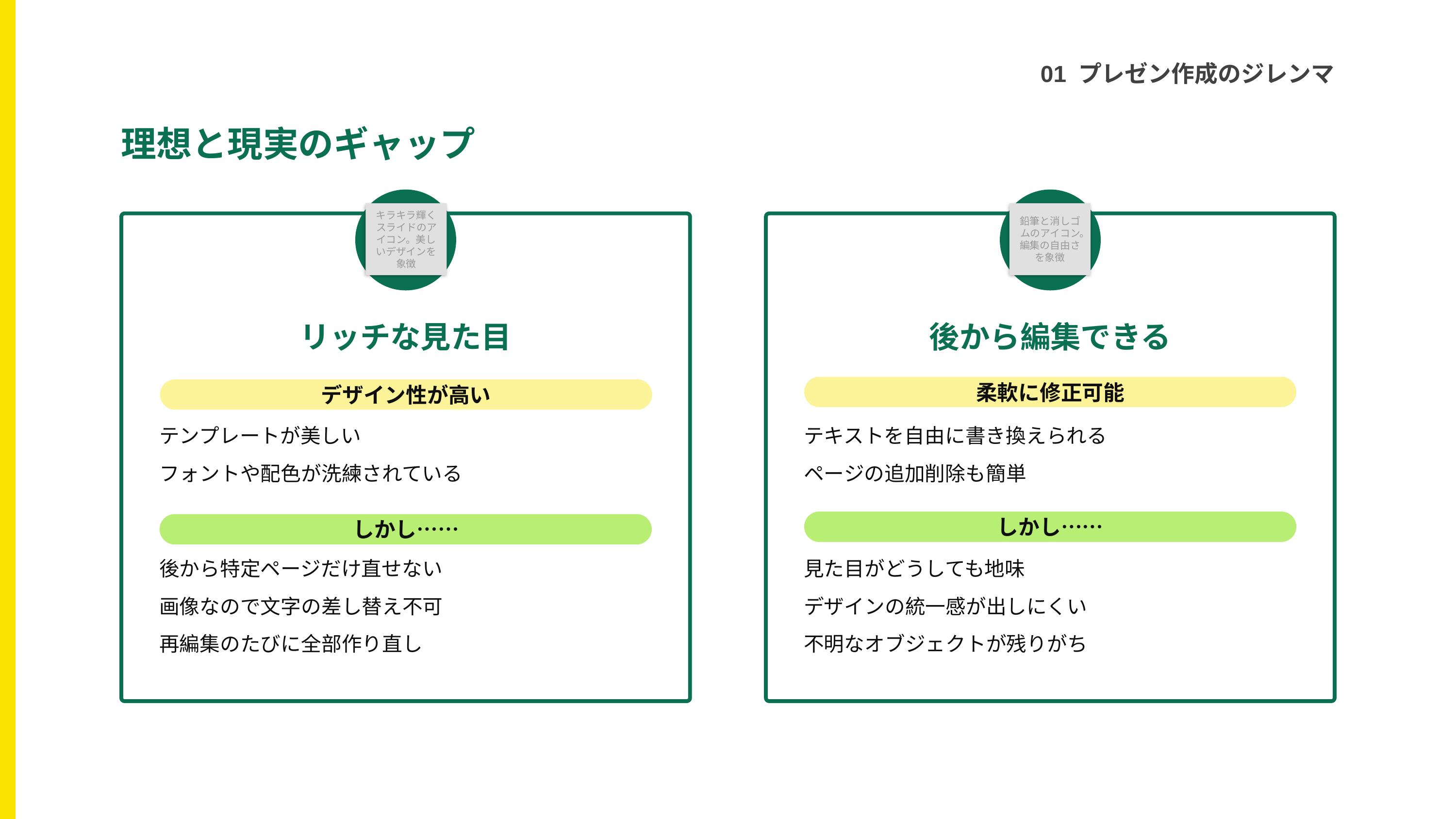

01 プレゼン作成のジレンマ

理想と現実のギャップ

キラキラ輝くスライドのアイコン。美しいデザインを象徴
鉛筆と消しゴムのアイコン。編集の自由さを象徴

リッチな見た目
後から編集できる
柔軟に修正可能

デザイン性が高い

テンプレートが美しい
テキストを自由に書き換えられる
フォントや配色が洗練されている
ページの追加削除も簡単
しかし……

しかし……

後から特定ページだけ直せない
見た目がどうしても地味
画像なので文字の差し替え不可
デザインの統一感が出しにくい
再編集のたびに全部作り直し
不明なオブジェクトが残りがち